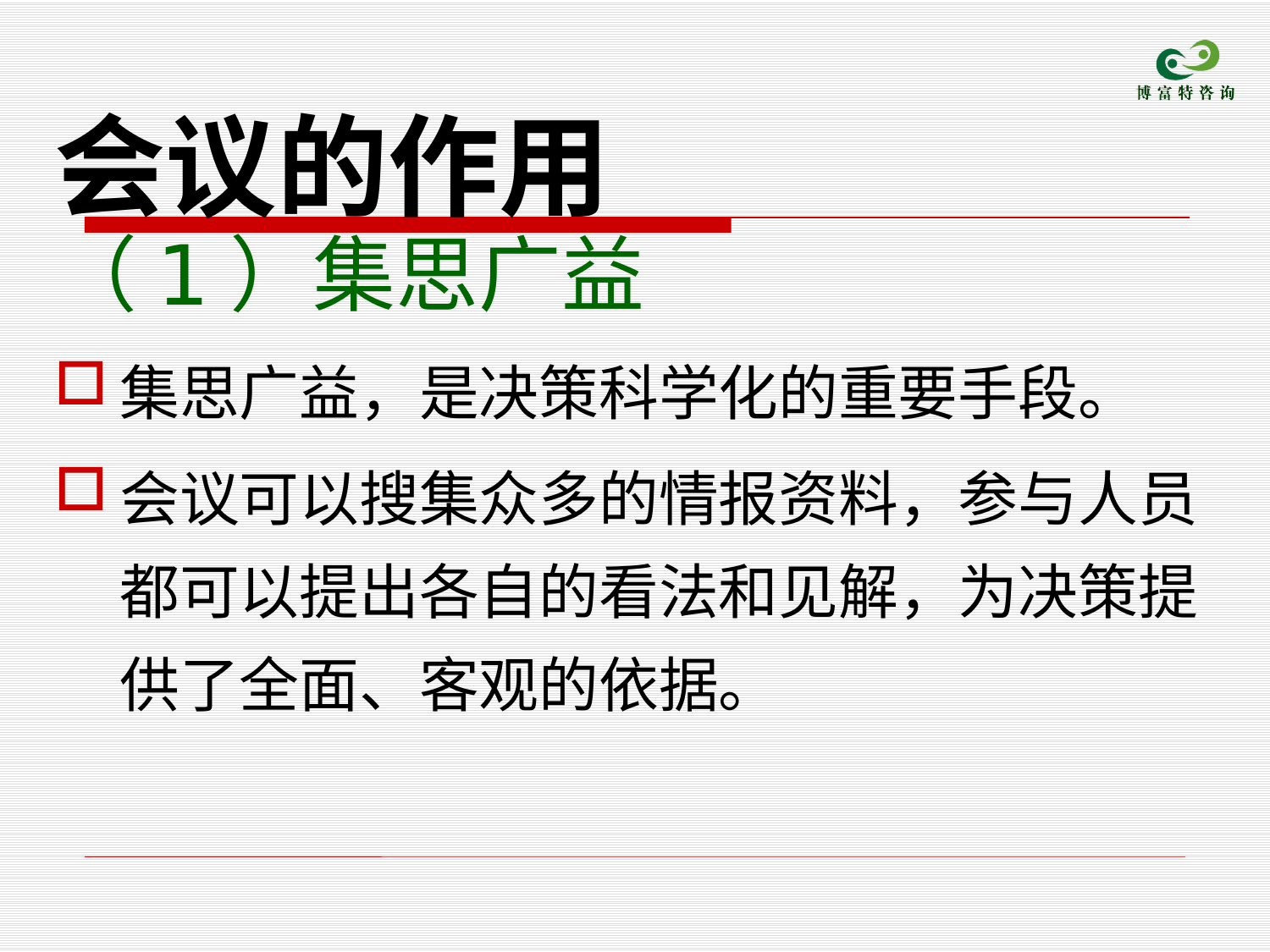

# 会议的作用
（1）集思广益
集思广益，是决策科学化的重要手段。
会议可以搜集众多的情报资料，参与人员都可以提出各自的看法和见解，为决策提供了全面、客观的依据。
738